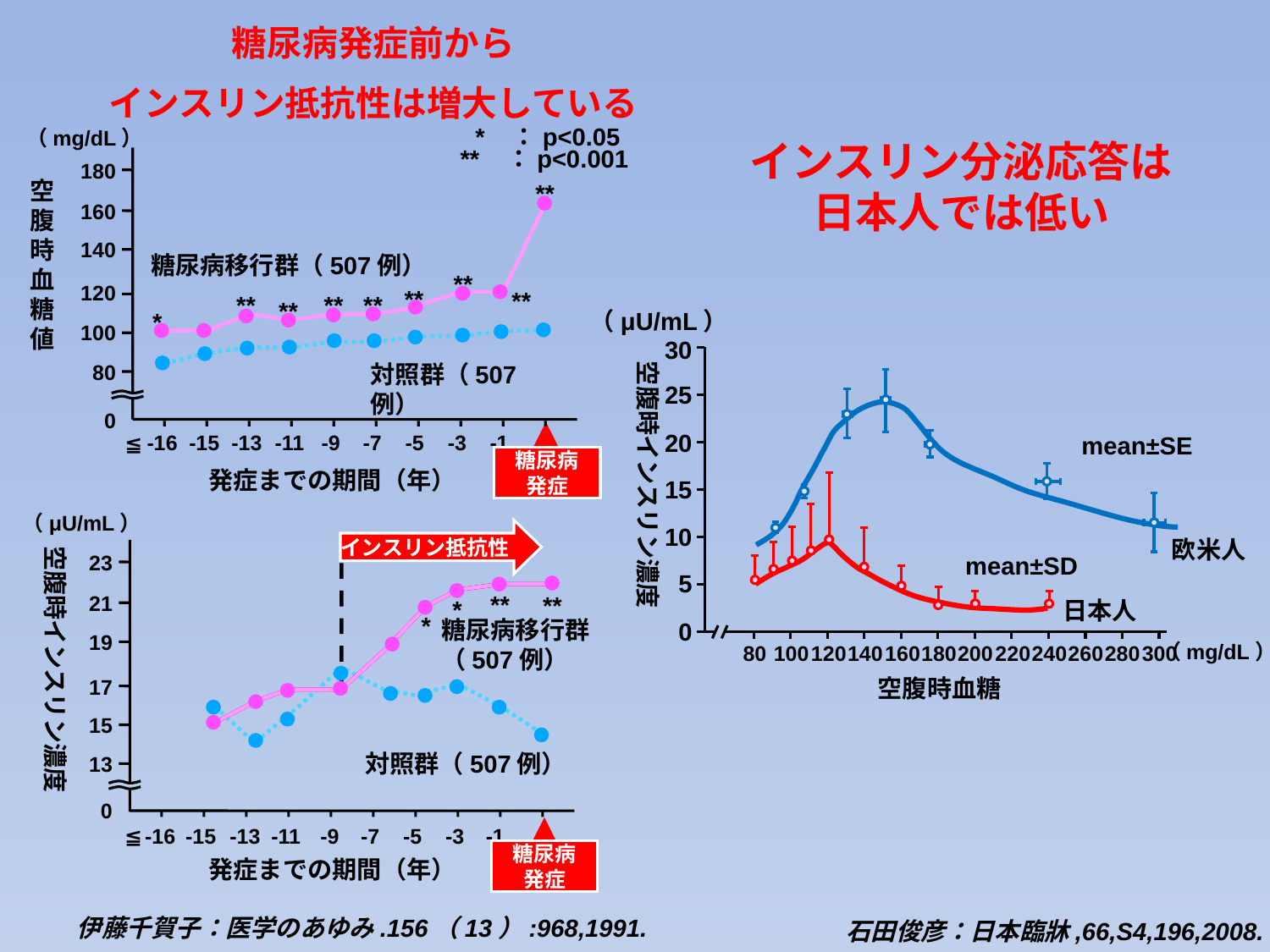

糖尿病発症前から
インスリン抵抗性は増大している
インスリン分泌応答は日本人では低い
　*   ：p<0.05
（mg/dL）
**   ：p<0.001

180

空腹時血糖値
**

160

140

糖尿病移行群（507例）
**
120
**

**

**
**
**

**

（μU/mL）
*

100

30

対照群（507例）
80
空腹時インスリン濃度

25

0

20
-16
-15
-13
-11
-9
-7
-5
-3
-1
mean±SE
≦

糖尿病
発症
発症までの期間（年）
15

（μU/mL）

インスリン抵抗性
10

欧米人

空腹時インスリン濃度
23
mean±SD

5

**
**
21
*
日本人

*
糖尿病移行群
（507例）
0
19

（mg/dL）
80
100
120
140
160
180
200
220
240
260
280
300

空腹時血糖
17

15

対照群（507例）
13

0

≦
-16
-15
-13
-11
-9
-7
-5
-3
-1
糖尿病
発症
発症までの期間（年）
伊藤千賀子：医学のあゆみ.156（13）:968,1991.
石田俊彦：日本臨牀,66,S4,196,2008.